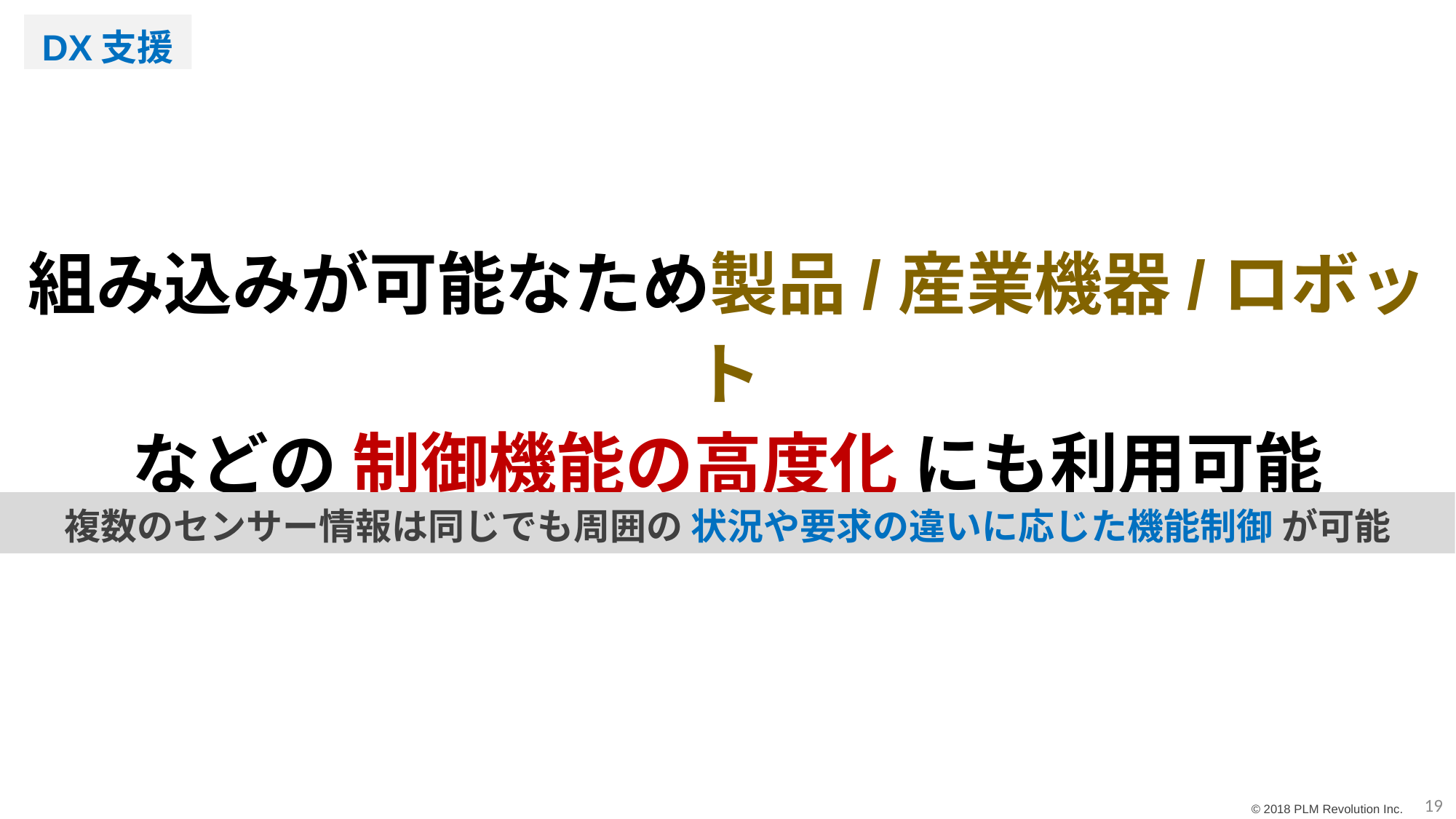

DX支援
組み込みが可能なため製品/産業機器/ロボット
などの 制御機能の高度化 にも利用可能
複数のセンサー情報は同じでも周囲の 状況や要求の違いに応じた機能制御 が可能
19
© 2018 PLM Revolution Inc.